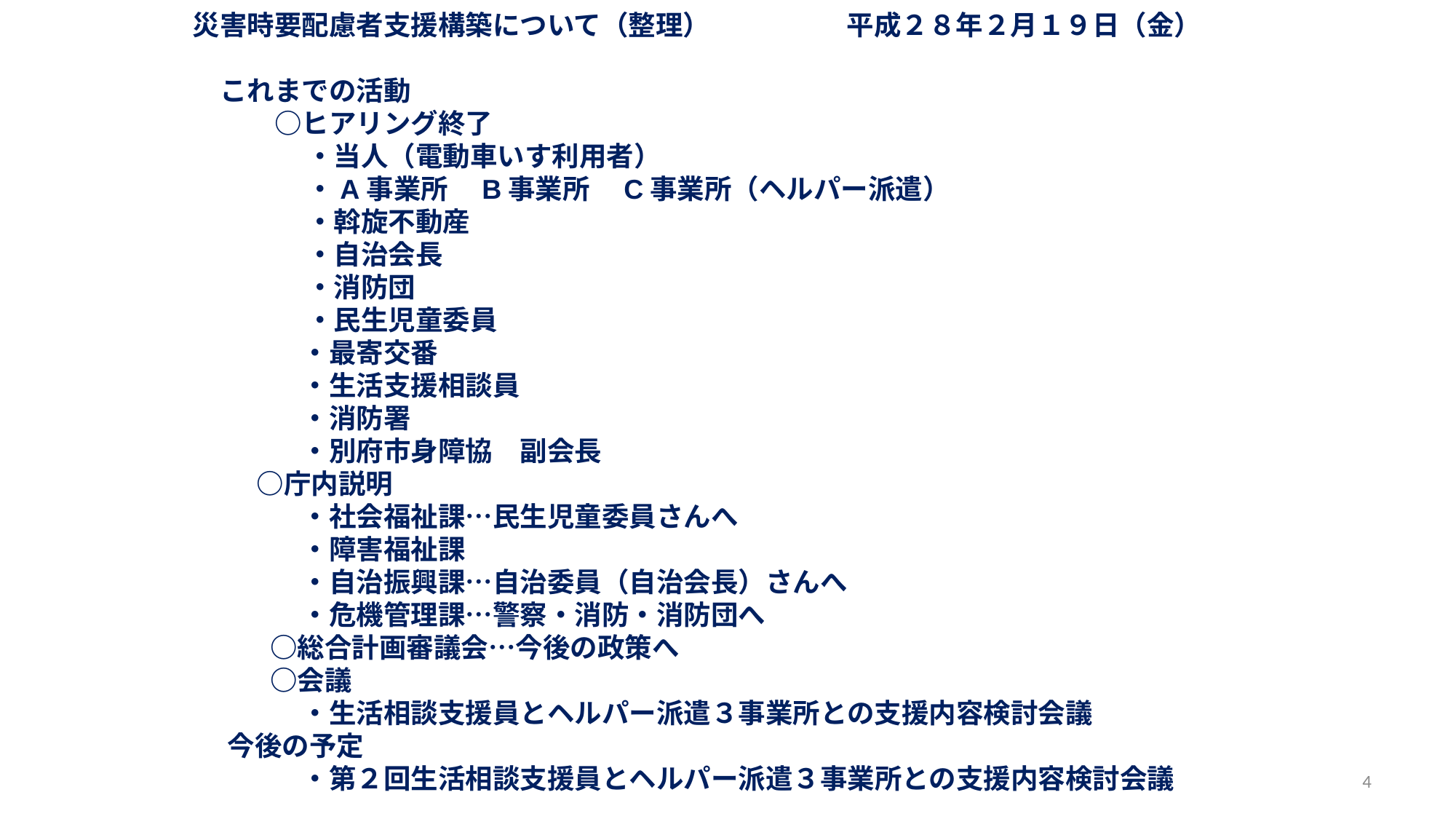

災害時要配慮者支援構築について（整理）　　　　　平成２８年２月１９日（金）

　これまでの活動
　○ヒアリング終了
　　・当人（電動車いす利用者）
　　・A事業所　B事業所　C事業所（ヘルパー派遣）
　　・斡旋不動産
　　・自治会長
　　・消防団
　　・民生児童委員
　　・最寄交番
　　・生活支援相談員
　　・消防署
　　・別府市身障協　副会長
　　　○庁内説明
　　　　・社会福祉課…民生児童委員さんへ
　　　　・障害福祉課
　　　　・自治振興課…自治委員（自治会長）さんへ
　　　　・危機管理課…警察・消防・消防団へ
 　　　○総合計画審議会…今後の政策へ
 　　　○会議
　　・生活相談支援員とヘルパー派遣３事業所との支援内容検討会議
 　今後の予定
　　・第２回生活相談支援員とヘルパー派遣３事業所との支援内容検討会議
4